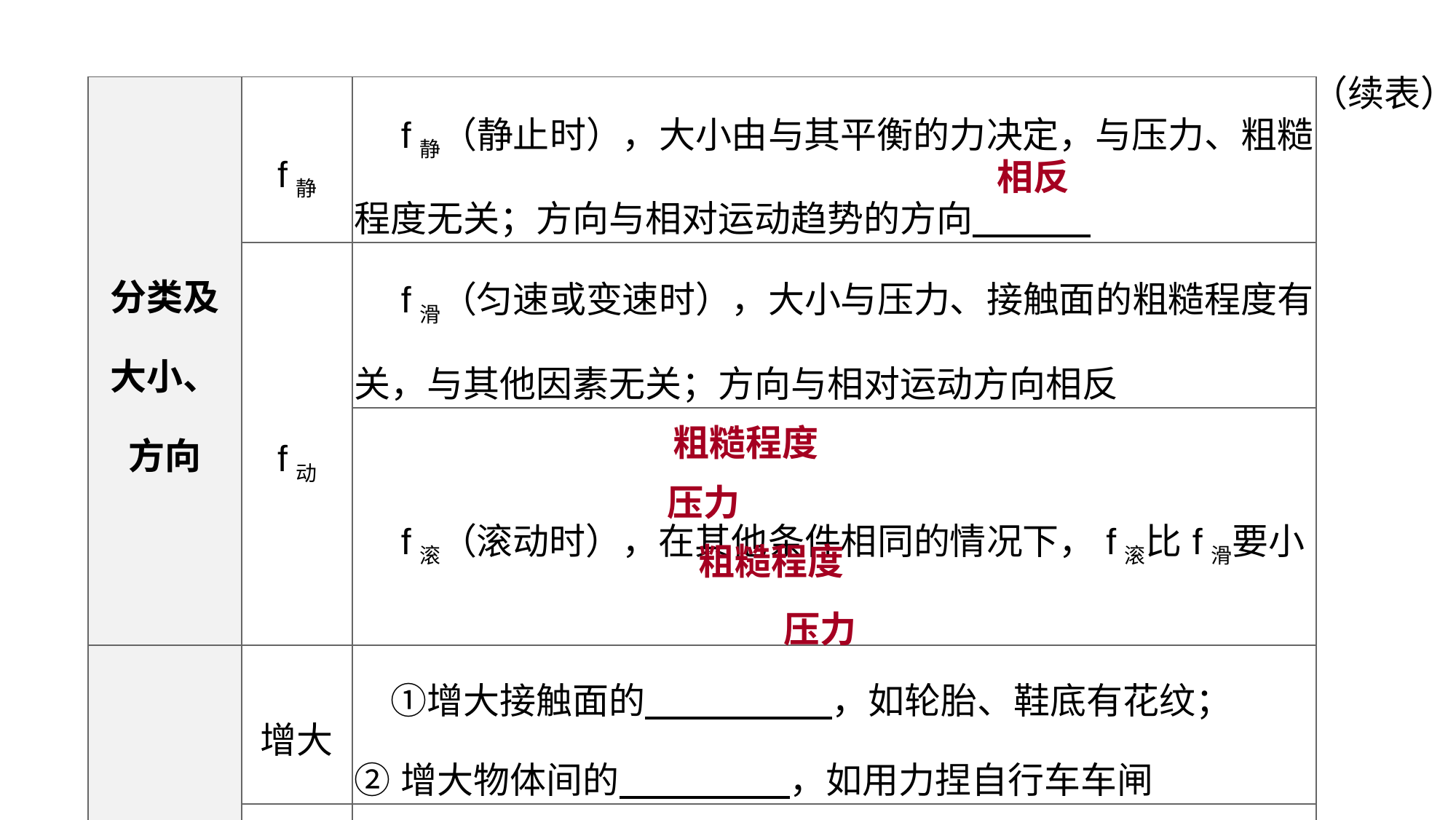

（续表）
| 分类及 大小、 方向 | f静 | f静（静止时），大小由与其平衡的力决定，与压力、粗糙程度无关；方向与相对运动趋势的方向 |
| --- | --- | --- |
|  | f动 | f滑（匀速或变速时），大小与压力、接触面的粗糙程度有关，与其他因素无关；方向与相对运动方向相反 |
|  |  | f滚（滚动时），在其他条件相同的情况下，f滚比f滑要小 |
| 改变 方法 | 增大 | ①增大接触面的　　 　　，如轮胎、鞋底有花纹； ②增大物体间的　 　　　，如用力捏自行车车闸 |
|  | 减小 | ①减小接触面的　 　　　，如缝衣针的表面做得很光滑；②减小物体间的　 ， 如雪橇用密度小的材料制作；③变滑动为滚动，如滚动轴承；④使接触面彼此分离，如气垫船 |
相反
教材梳理 夯实基础
粗糙程度
压力
粗糙程度
压力